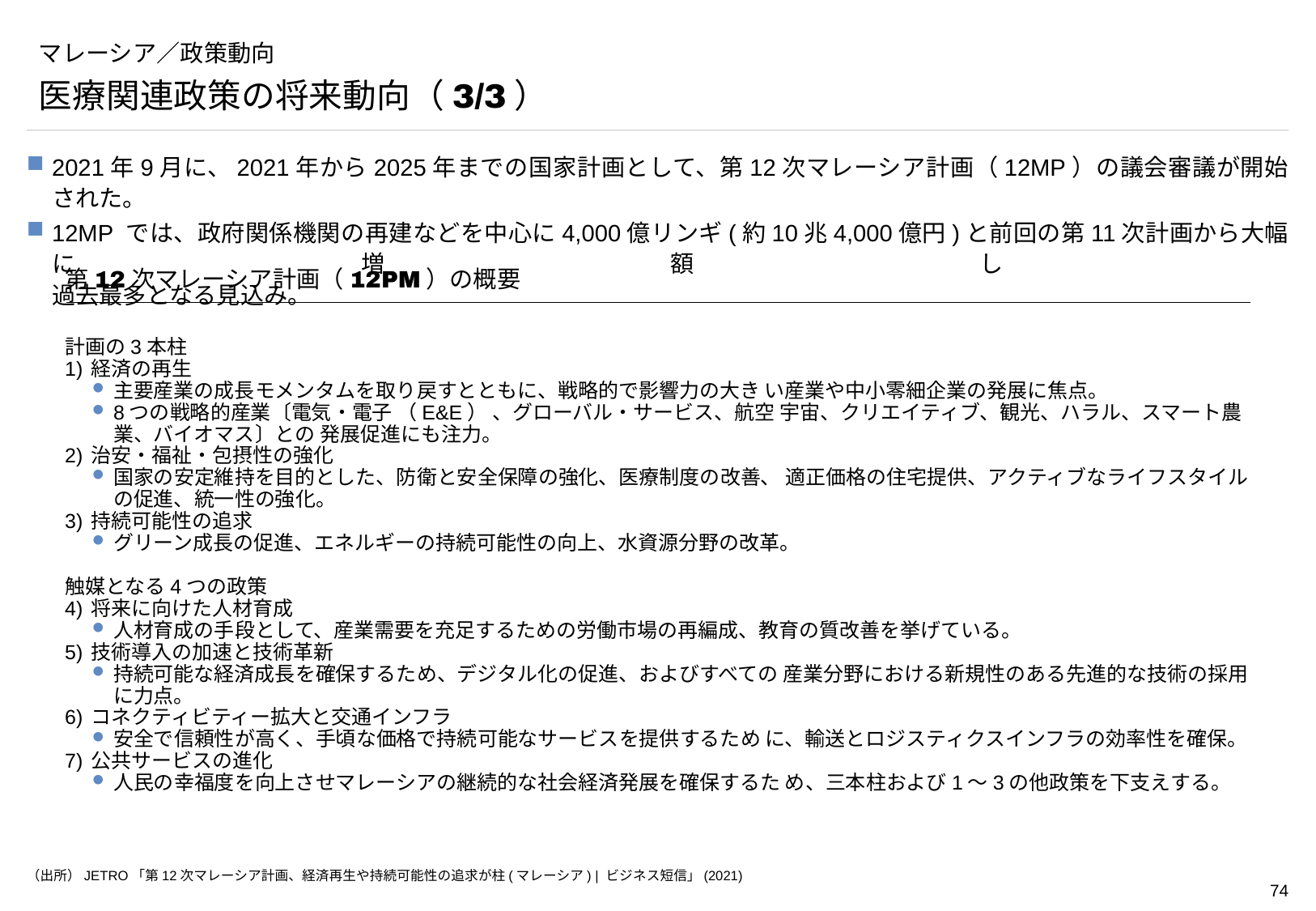

# マレーシア／政策動向
医療関連政策の将来動向（3/3）
2021年9月に、2021年から2025年までの国家計画として、第12次マレーシア計画（12MP）の議会審議が開始された。
12MP では、政府関係機関の再建などを中心に4,000億リンギ(約10兆4,000億円)と前回の第11次計画から大幅に増額し
過去最多となる見込み。
第12次マレーシア計画（12PM）の概要
計画の3本柱
経済の再生
主要産業の成長モメンタムを取り戻すとともに、戦略的で影響力の大き い産業や中小零細企業の発展に焦点。
8つの戦略的産業〔電気・電子 （E&E） 、グローバル・サービス、航空 宇宙、クリエイティブ、観光、ハラル、スマート農業、バイオマス〕との 発展促進にも注力。
治安・福祉・包摂性の強化
国家の安定維持を目的とした、防衛と安全保障の強化、医療制度の改善、 適正価格の住宅提供、アクティブなライフスタイルの促進、統一性の強化。
持続可能性の追求
グリーン成長の促進、エネルギーの持続可能性の向上、水資源分野の改革。

触媒となる4つの政策
将来に向けた人材育成
人材育成の手段として、産業需要を充足するための労働市場の再編成、教育の質改善を挙げている。
技術導入の加速と技術革新
持続可能な経済成長を確保するため、デジタル化の促進、およびすべての 産業分野における新規性のある先進的な技術の採用に力点。
コネクティビティー拡大と交通インフラ
安全で信頼性が高く、手頃な価格で持続可能なサービスを提供するため に、輸送とロジスティクスインフラの効率性を確保。
公共サービスの進化
人民の幸福度を向上させマレーシアの継続的な社会経済発展を確保するた め、三本柱および1～3の他政策を下支えする。
（出所）JETRO「第12次マレーシア計画、経済再生や持続可能性の追求が柱(マレーシア) | ビジネス短信」(2021)